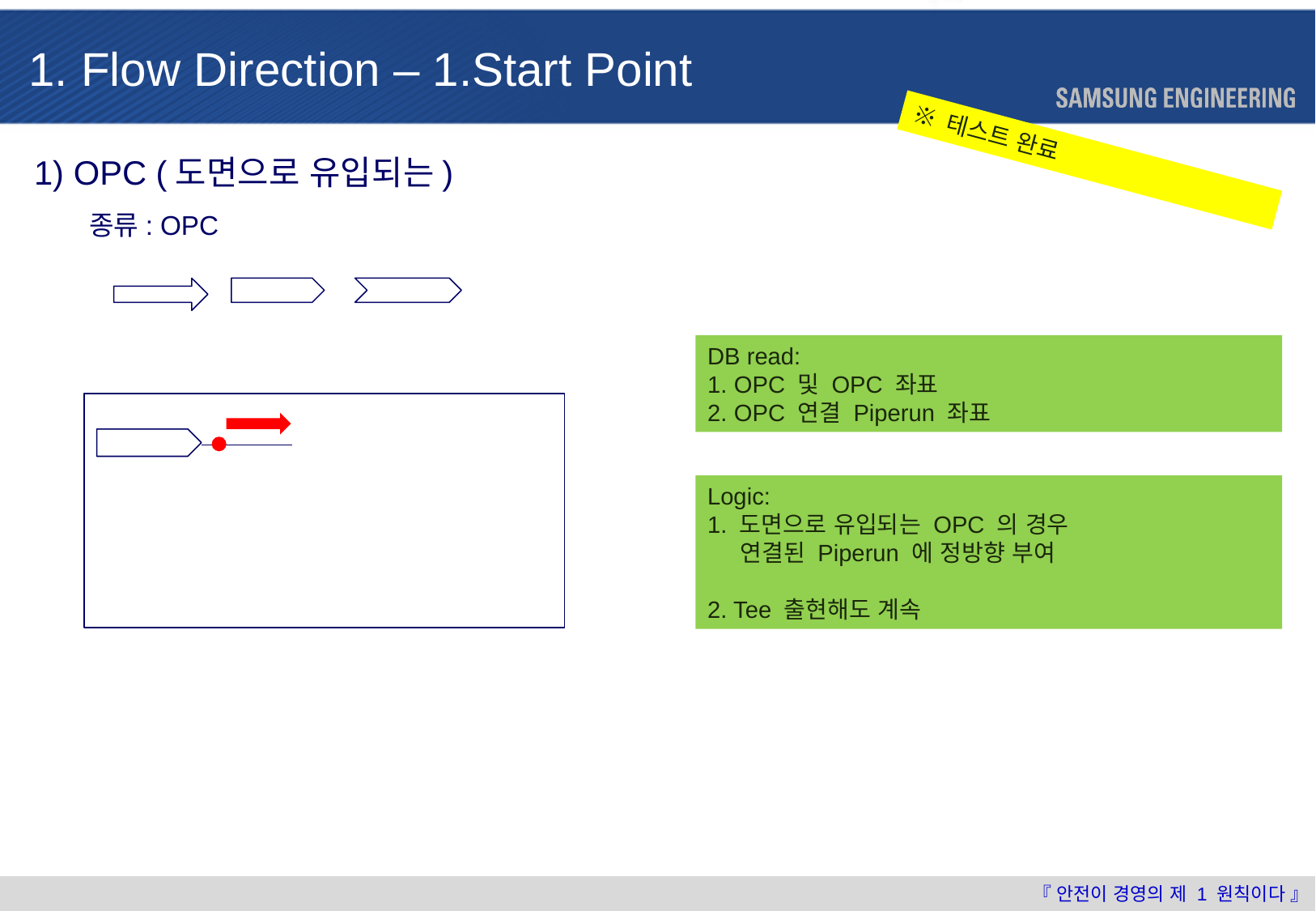

1. Flow Direction – 1.Start Point
※ 테스트 완료
1) OPC (도면으로 유입되는)
 종류: OPC

DB read:
1. OPC 및 OPC 좌표
2. OPC 연결 Piperun 좌표

Logic:
1. 도면으로 유입되는 OPC 의 경우
    연결된 Piperun 에 정방향 부여

2. Tee 출현해도 계속